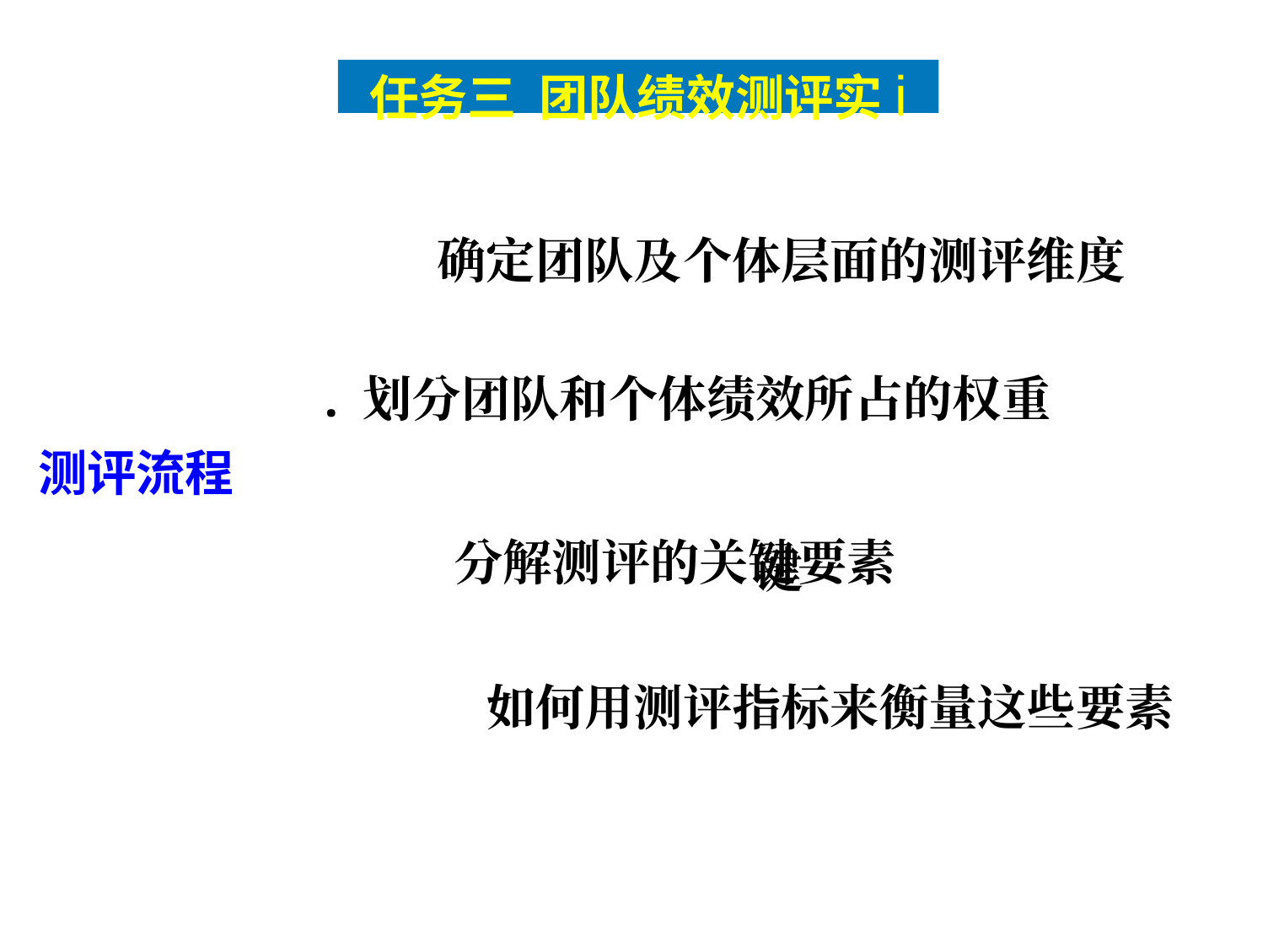

任务三  团队绩效测评实i
确定团队及个体层面的测评维度
. 划分团队和个体绩效所占的权重
测评流程
分解测评的关键要素
键
如何用测评指标来衡量这些要素